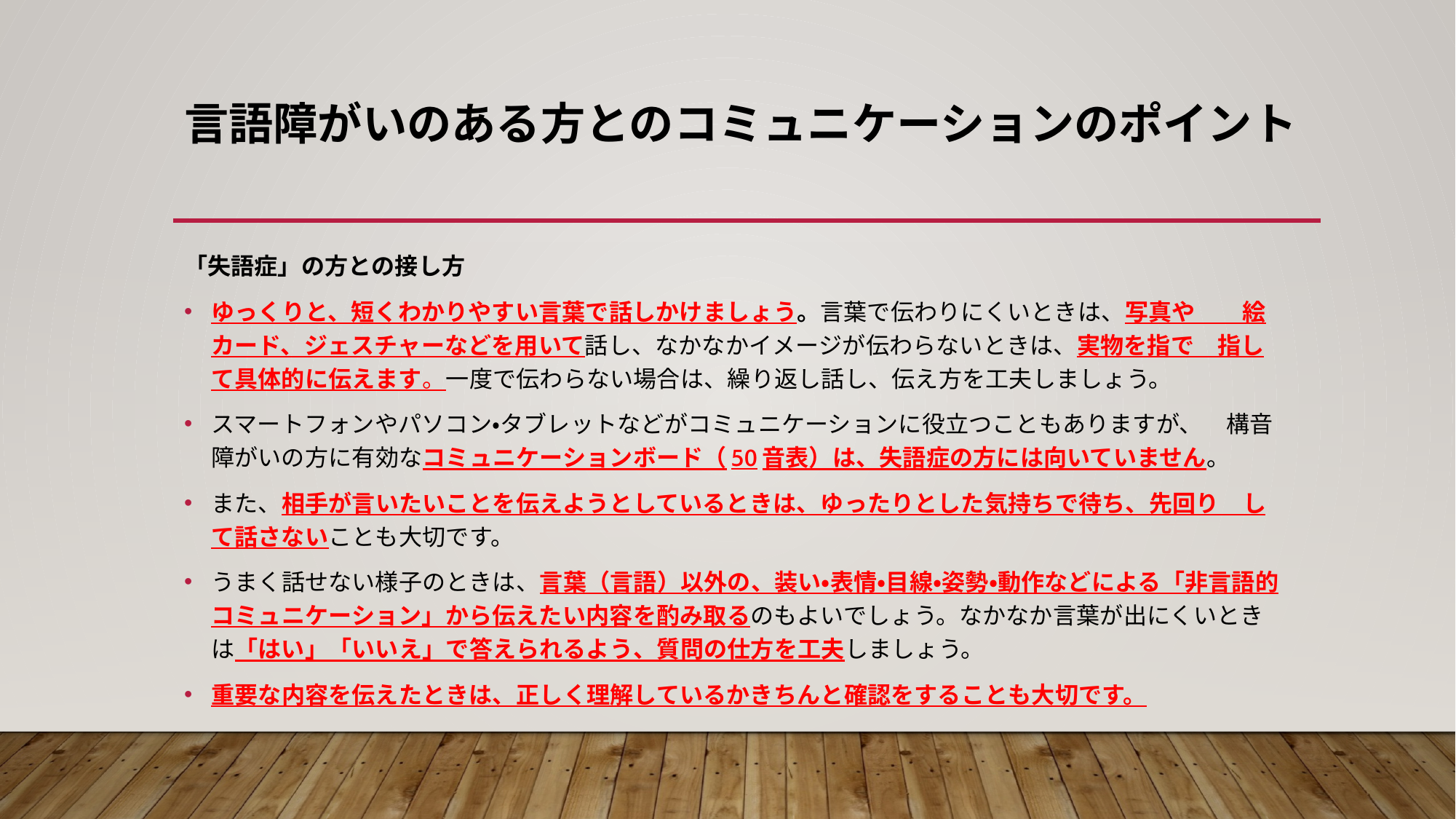

# 言語障がいのある方とのコミュニケーションのポイント
「失語症」の方との接し方
ゆっくりと、短くわかりやすい言葉で話しかけましょう。言葉で伝わりにくいときは、写真や　　絵カード、ジェスチャーなどを用いて話し、なかなかイメージが伝わらないときは、実物を指で　指して具体的に伝えます。一度で伝わらない場合は、繰り返し話し、伝え方を工夫しましょう。
スマートフォンやパソコン・タブレットなどがコミュニケーションに役立つこともありますが、　構音障がいの方に有効なコミュニケーションボード（50音表）は、失語症の方には向いていません。
また、相手が言いたいことを伝えようとしているときは、ゆったりとした気持ちで待ち、先回り　して話さないことも大切です。
うまく話せない様子のときは、言葉（言語）以外の、装い・表情・目線・姿勢・動作などによる「非言語的コミュニケーション」から伝えたい内容を酌み取るのもよいでしょう。なかなか言葉が出にくいときは「はい」「いいえ」で答えられるよう、質問の仕方を工夫しましょう。
重要な内容を伝えたときは、正しく理解しているかきちんと確認をすることも大切です。